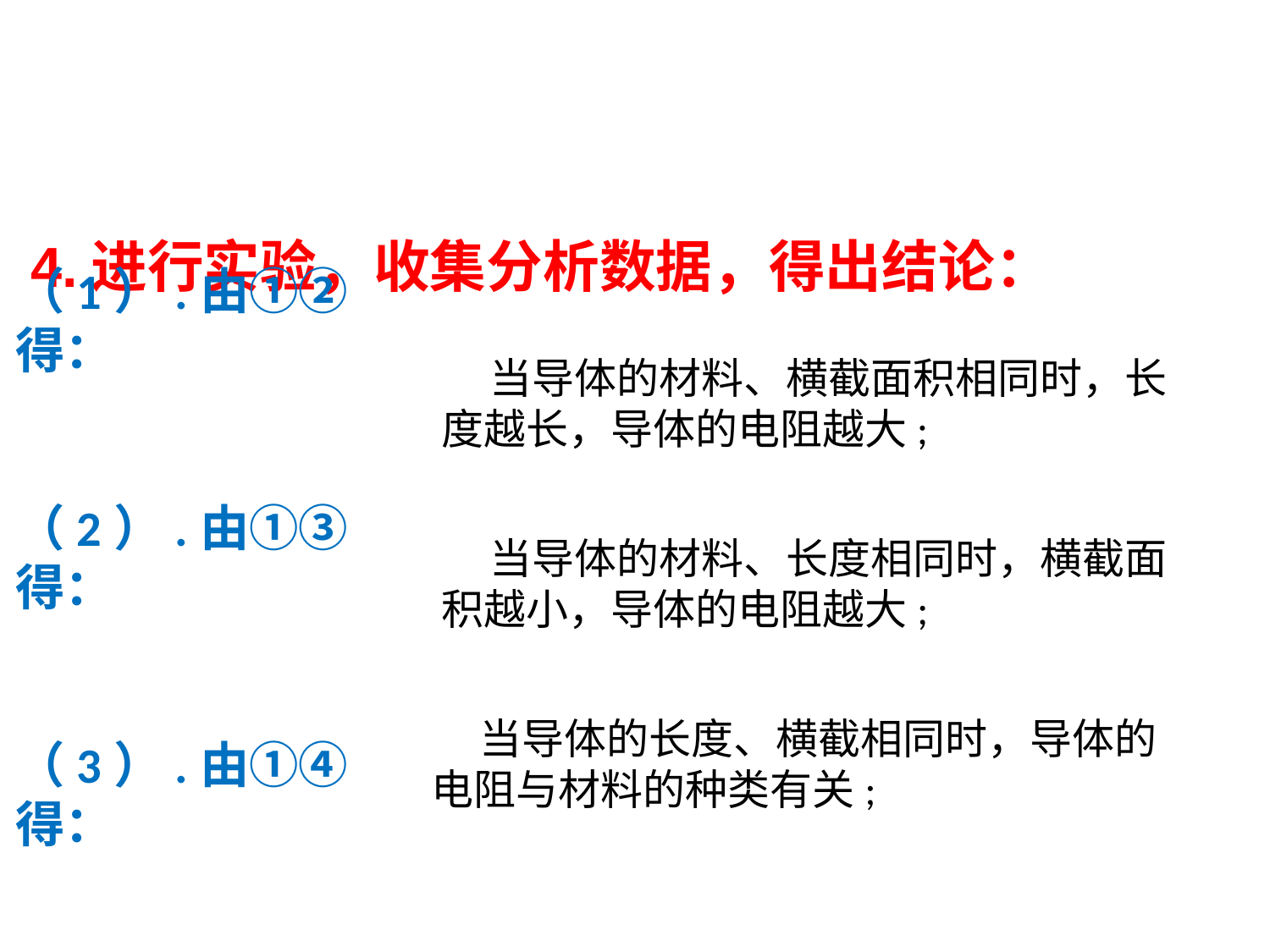

# 4.进行实验，收集分析数据，得出结论：
（1）.由①②得：

（2）.由①③得：

（3）.由①④得：
    当导体的材料、横截面积相同时，长度越长，导体的电阻越大;
    当导体的材料、长度相同时，横截面积越小，导体的电阻越大;
    当导体的长度、横截相同时，导体的电阻与材料的种类有关;